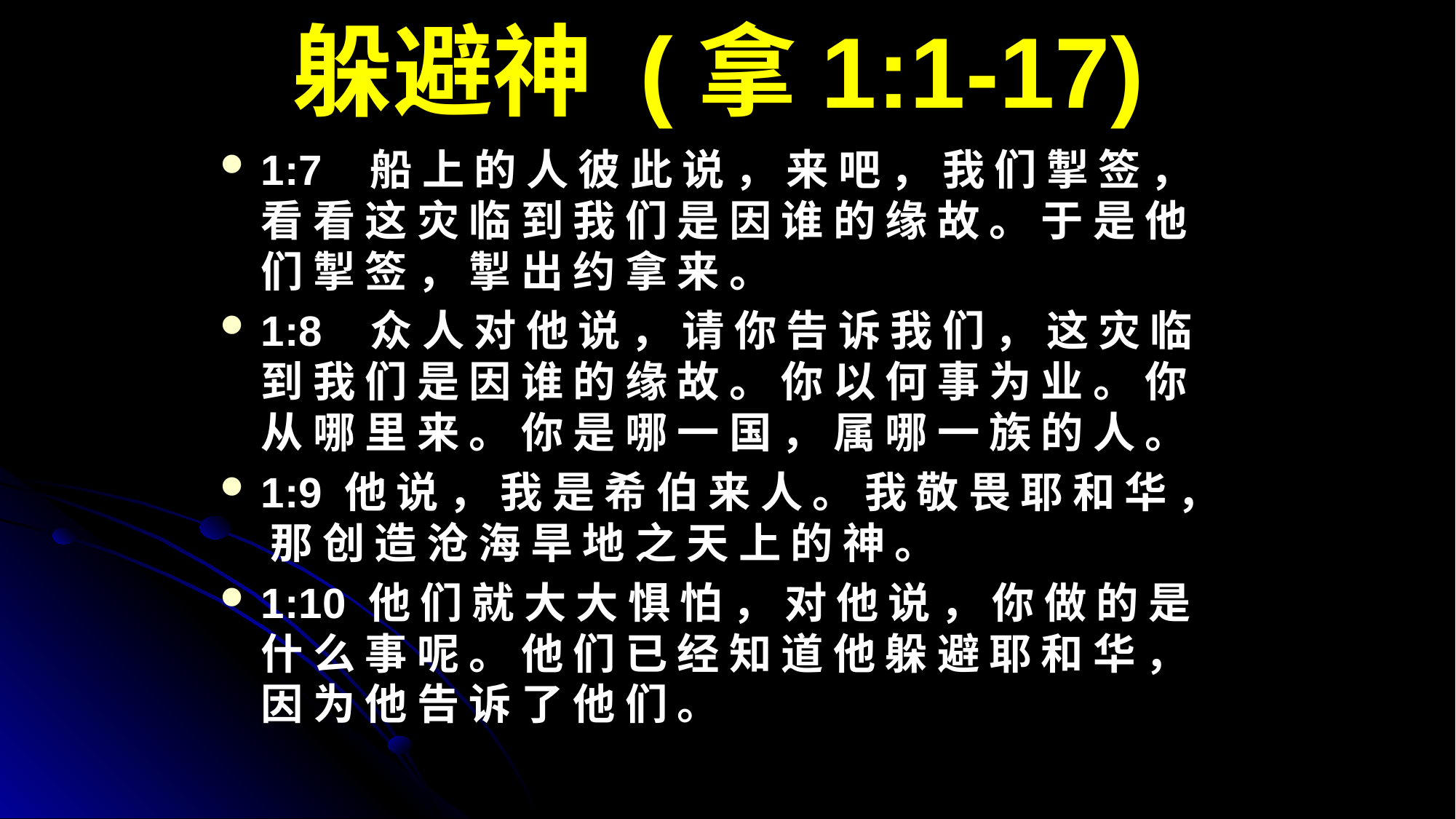

# 躲避神 (拿1:1-17)
1:7	船 上 的 人 彼 此 说 ， 来 吧 ， 我 们 掣 签 ， 看 看 这 灾 临 到 我 们 是 因 谁 的 缘 故 。 于 是 他 们 掣 签 ， 掣 出 约 拿 来 。
1:8	众 人 对 他 说 ， 请 你 告 诉 我 们 ， 这 灾 临 到 我 们 是 因 谁 的 缘 故 。 你 以 何 事 为 业 。 你 从 哪 里 来 。 你 是 哪 一 国 ， 属 哪 一 族 的 人 。
1:9 他 说 ， 我 是 希 伯 来 人 。 我 敬 畏 耶 和 华 ， 那 创 造 沧 海 旱 地 之 天 上 的 神 。
1:10 他 们 就 大 大 惧 怕 ， 对 他 说 ， 你 做 的 是 什 么 事 呢 。 他 们 已 经 知 道 他 躲 避 耶 和 华 ， 因 为 他 告 诉 了 他 们 。